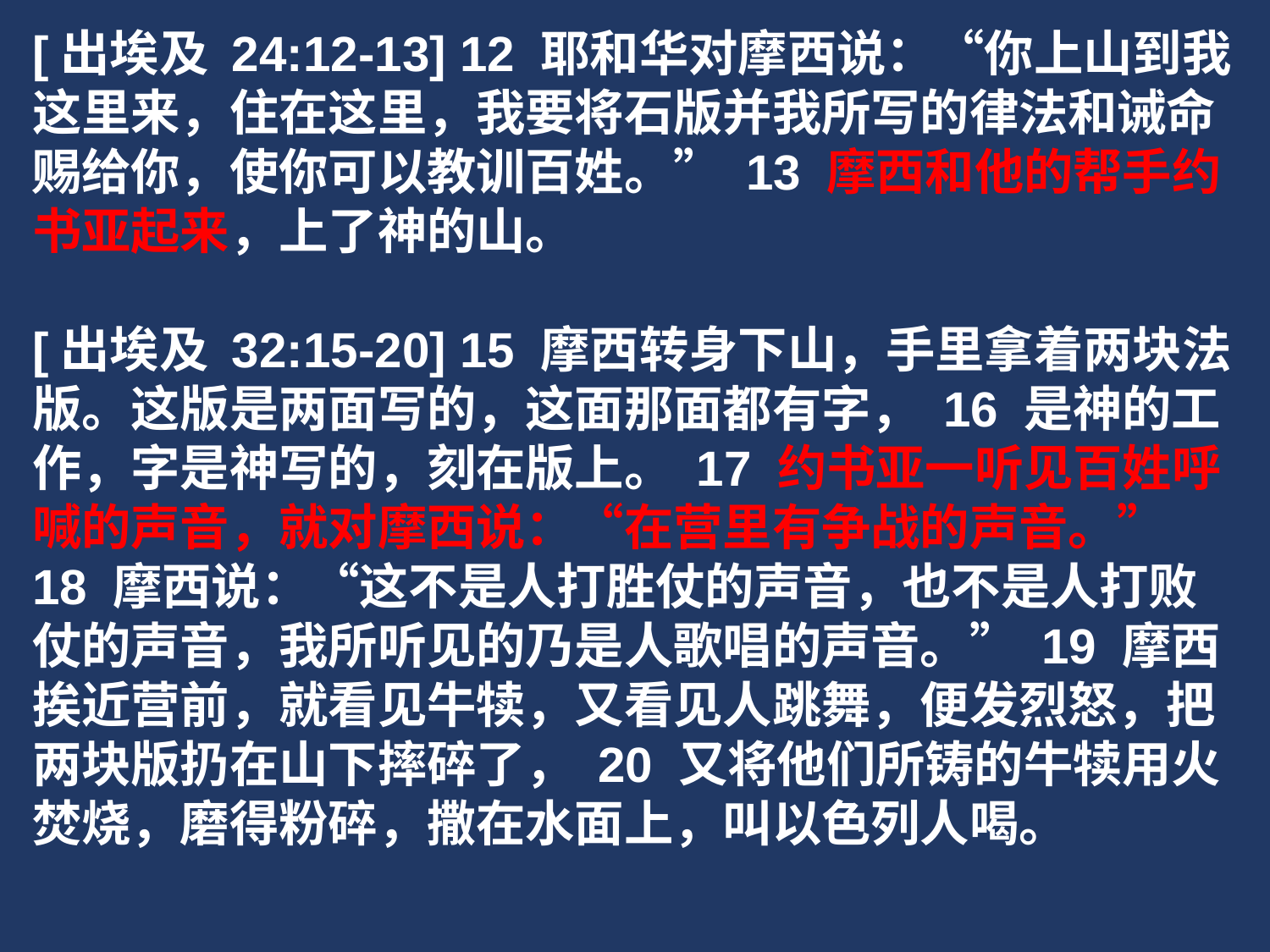

[出埃及 24:12-13] 12 耶和华对摩西说：“你上山到我这里来，住在这里，我要将石版并我所写的律法和诫命赐给你，使你可以教训百姓。” 13 摩西和他的帮手约书亚起来，上了神的山。

[出埃及 32:15-20] 15 摩西转身下山，手里拿着两块法版。这版是两面写的，这面那面都有字， 16 是神的工作，字是神写的，刻在版上。 17 约书亚一听见百姓呼喊的声音，就对摩西说：“在营里有争战的声音。” 18 摩西说：“这不是人打胜仗的声音，也不是人打败仗的声音，我所听见的乃是人歌唱的声音。” 19 摩西挨近营前，就看见牛犊，又看见人跳舞，便发烈怒，把两块版扔在山下摔碎了， 20 又将他们所铸的牛犊用火焚烧，磨得粉碎，撒在水面上，叫以色列人喝。